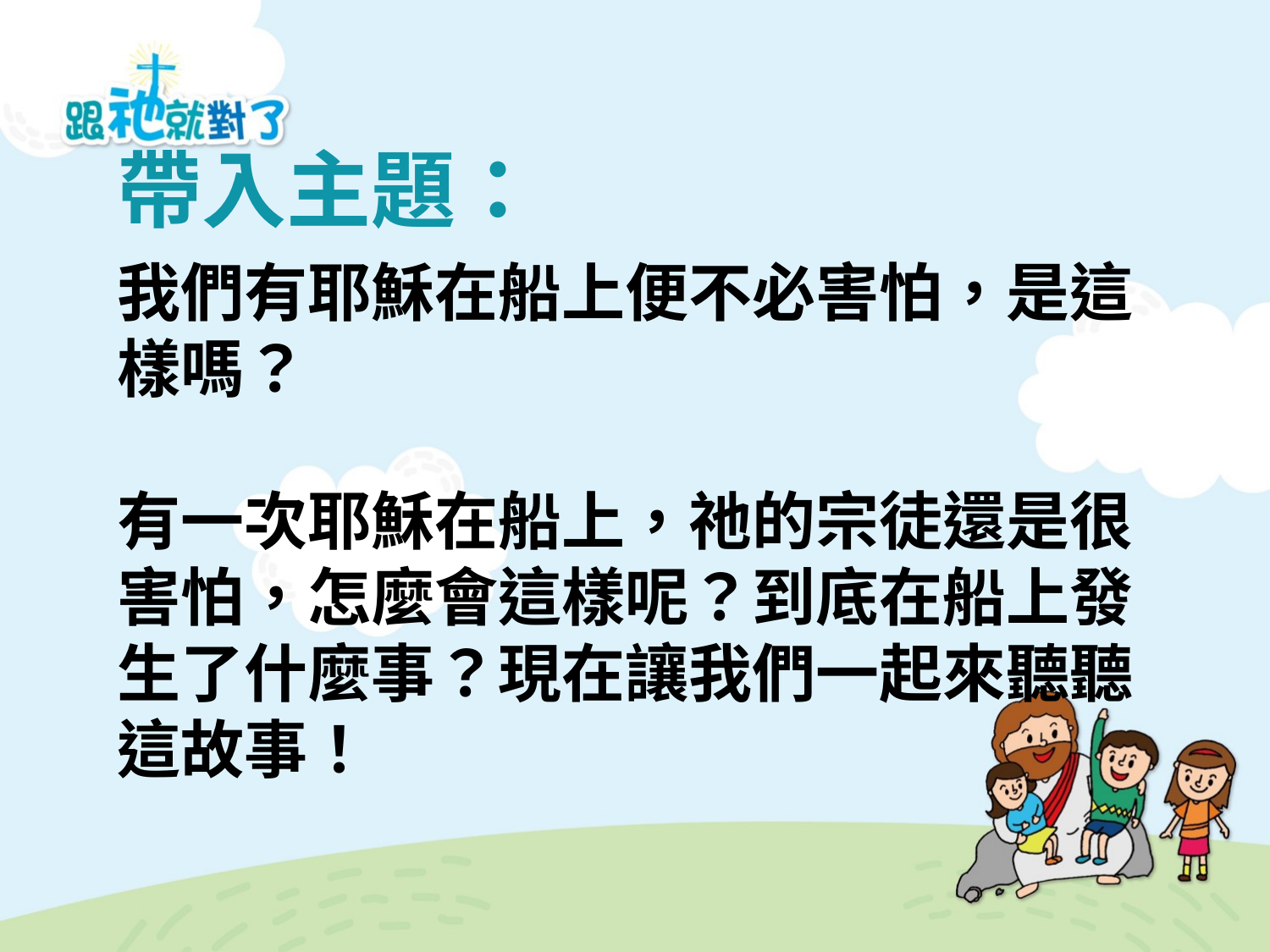

帶入主題：
我們有耶穌在船上便不必害怕，是這樣嗎？

有一次耶穌在船上，祂的宗徒還是很害怕，怎麼會這樣呢？到底在船上發生了什麼事？現在讓我們一起來聽聽這故事！